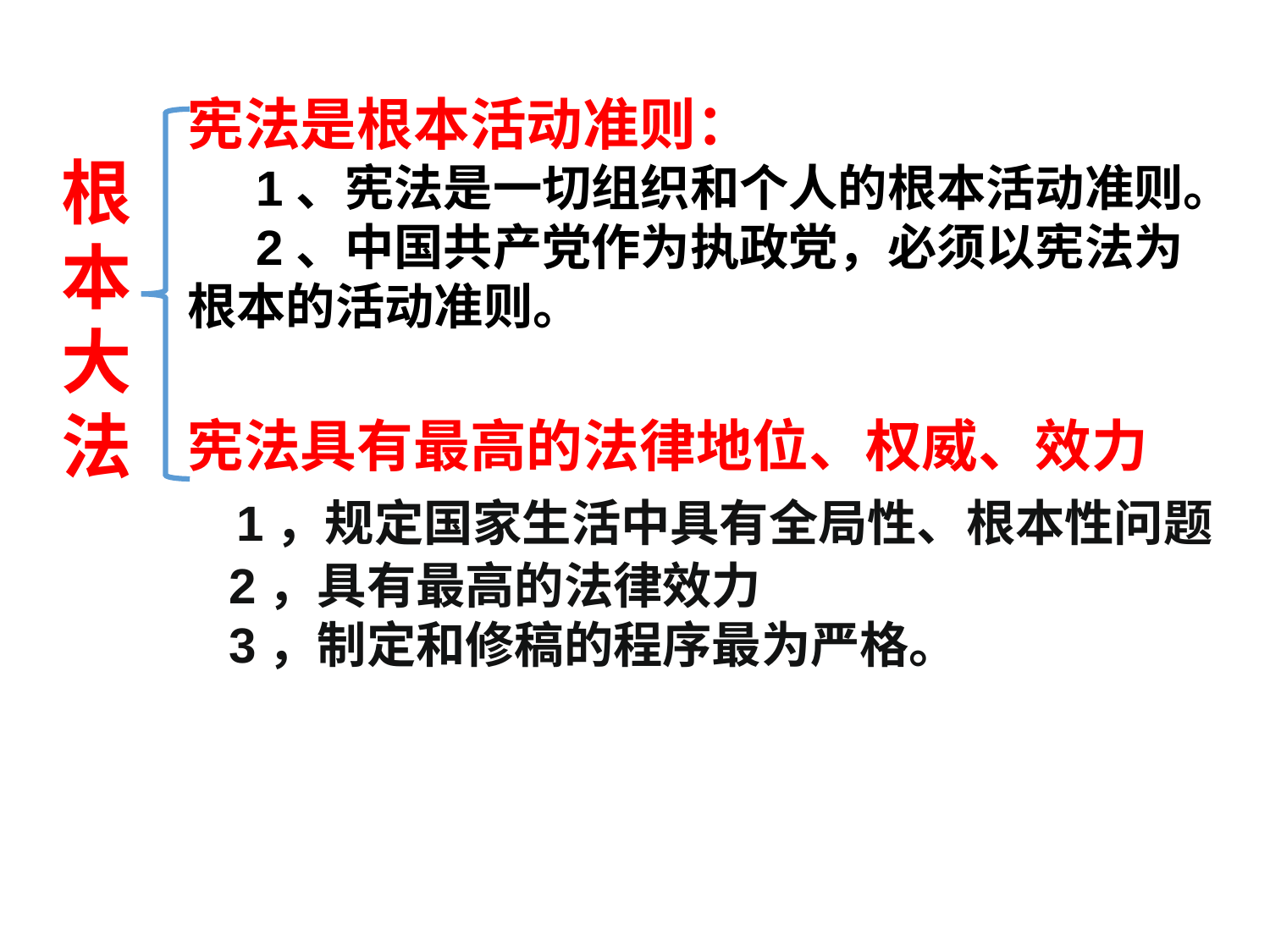

宪法是根本活动准则：
     1、宪法是一切组织和个人的根本活动准则。
     2、中国共产党作为执政党，必须以宪法为根本的活动准则。

宪法具有最高的法律地位、权威、效力
   1，规定国家生活中具有全局性、根本性问题
   2，具有最高的法律效力
   3，制定和修稿的程序最为严格。

根本大法